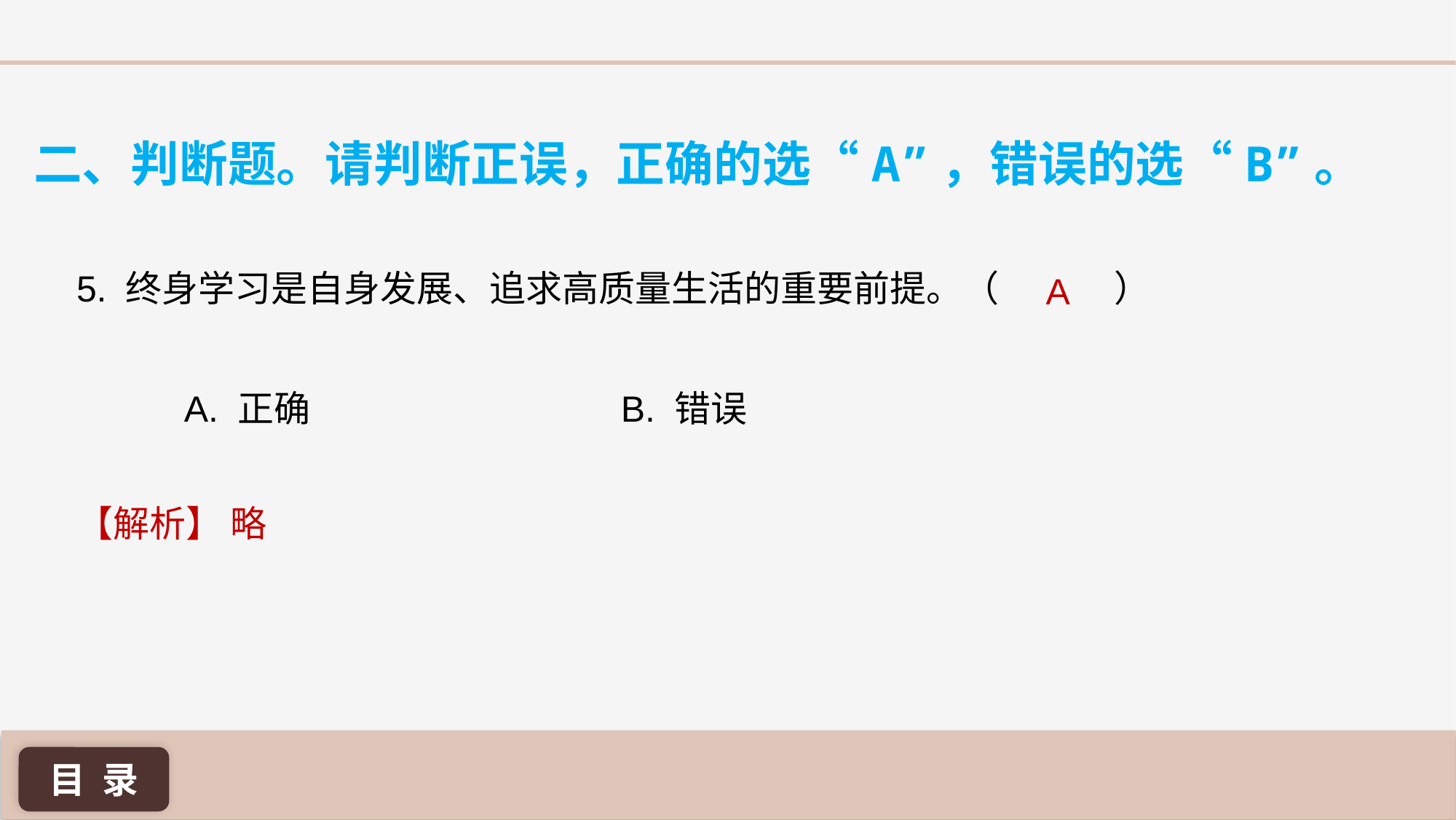

二、判断题。请判断正误，正确的选“A”，错误的选“B”。
A
5. 终身学习是自身发展、追求高质量生活的重要前提。（ 	）
A. 正确 			B. 错误
【解析】 略